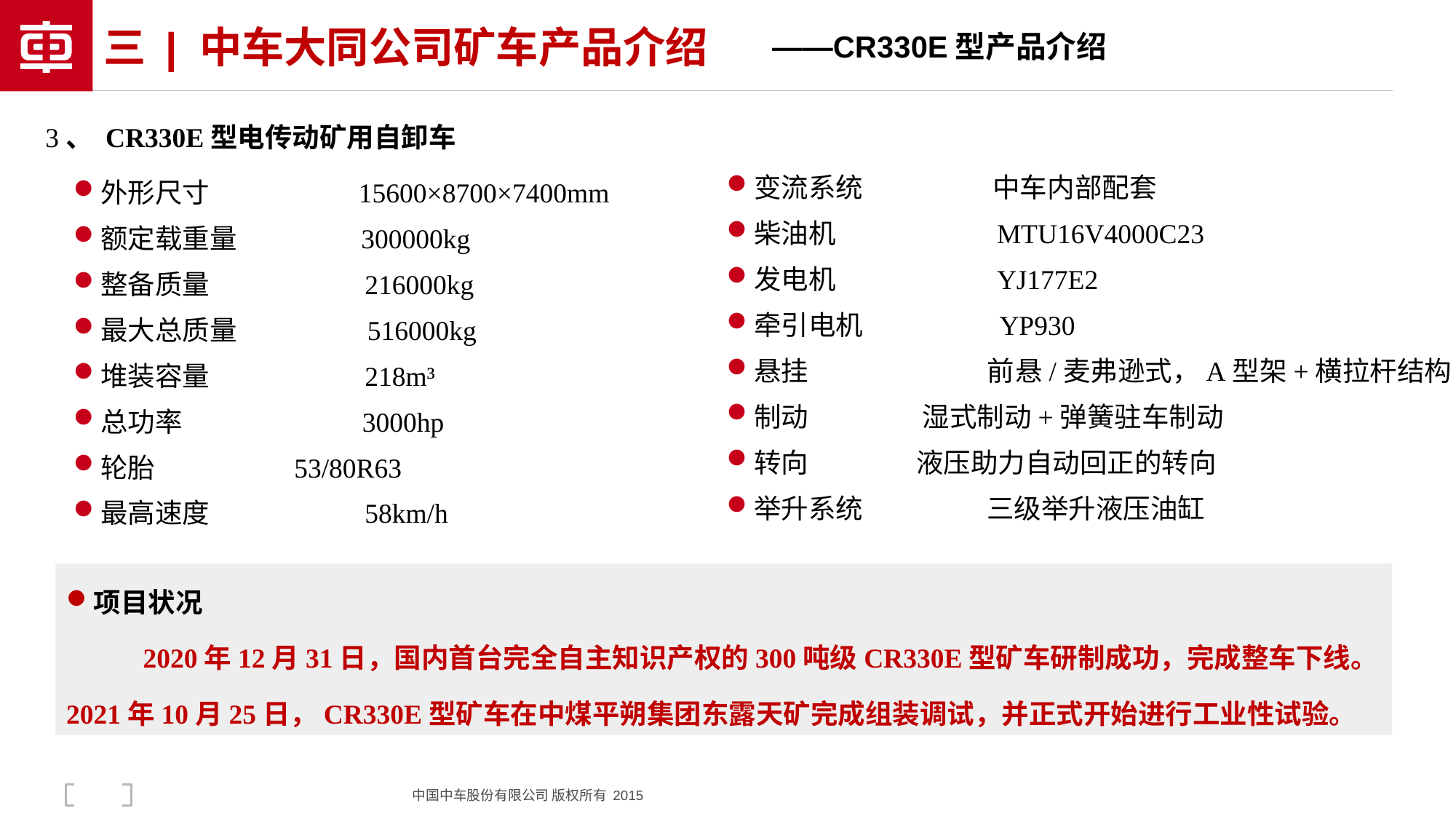

# 三 | 中车大同公司矿车产品介绍
    ——CR330E型产品介绍
  3、 CR330E型电传动矿用自卸车
外形尺寸                       15600×8700×7400mm
额定载重量                   300000kg
整备质量                        216000kg
最大总质量                    516000kg
堆装容量                        218m³
总功率                            3000hp
轮胎	                 53/80R63
最高速度                        58km/h
变流系统                     中车内部配套
柴油机                         MTU16V4000C23
发电机                         YJ177E2
牵引电机                     YP930
悬挂                             前悬/麦弗逊式，A型架+横拉杆结构
制动	              湿式制动+弹簧驻车制动
转向	             液压助力自动回正的转向
举升系统                    三级举升液压油缸
项目状况
           2020年12月31日，国内首台完全自主知识产权的300吨级CR330E型矿车研制成功，完成整车下线。2021年10月25日，CR330E型矿车在中煤平朔集团东露天矿完成组装调试，并正式开始进行工业性试验。
16
中国中车股份有限公司 版权所有 2015